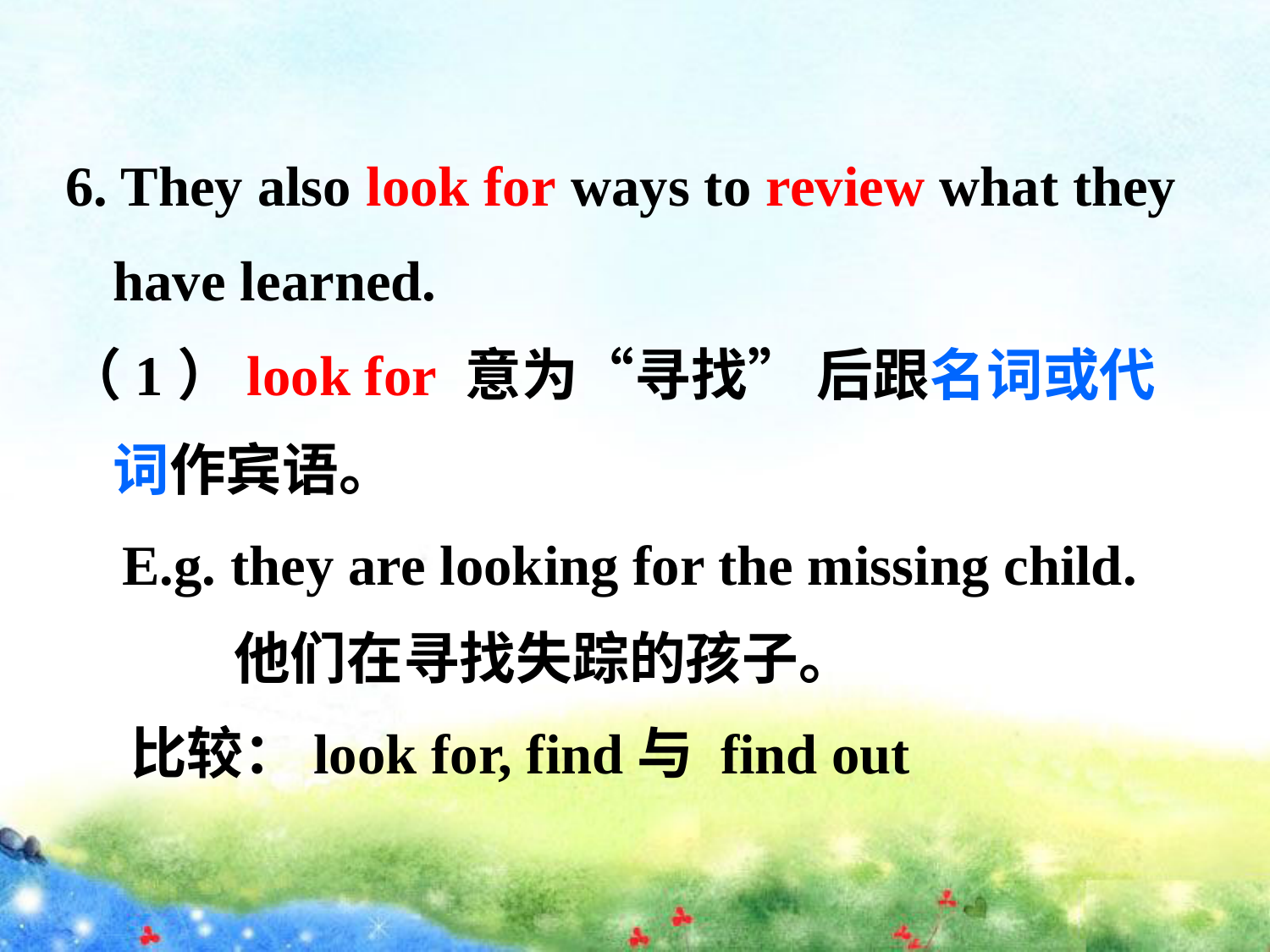

6. They also look for ways to review what they have learned.
（1）look for 意为“寻找” 后跟名词或代词作宾语。
    E.g. they are looking for the missing child.
            他们在寻找失踪的孩子。
    比较：look for, find与 find out